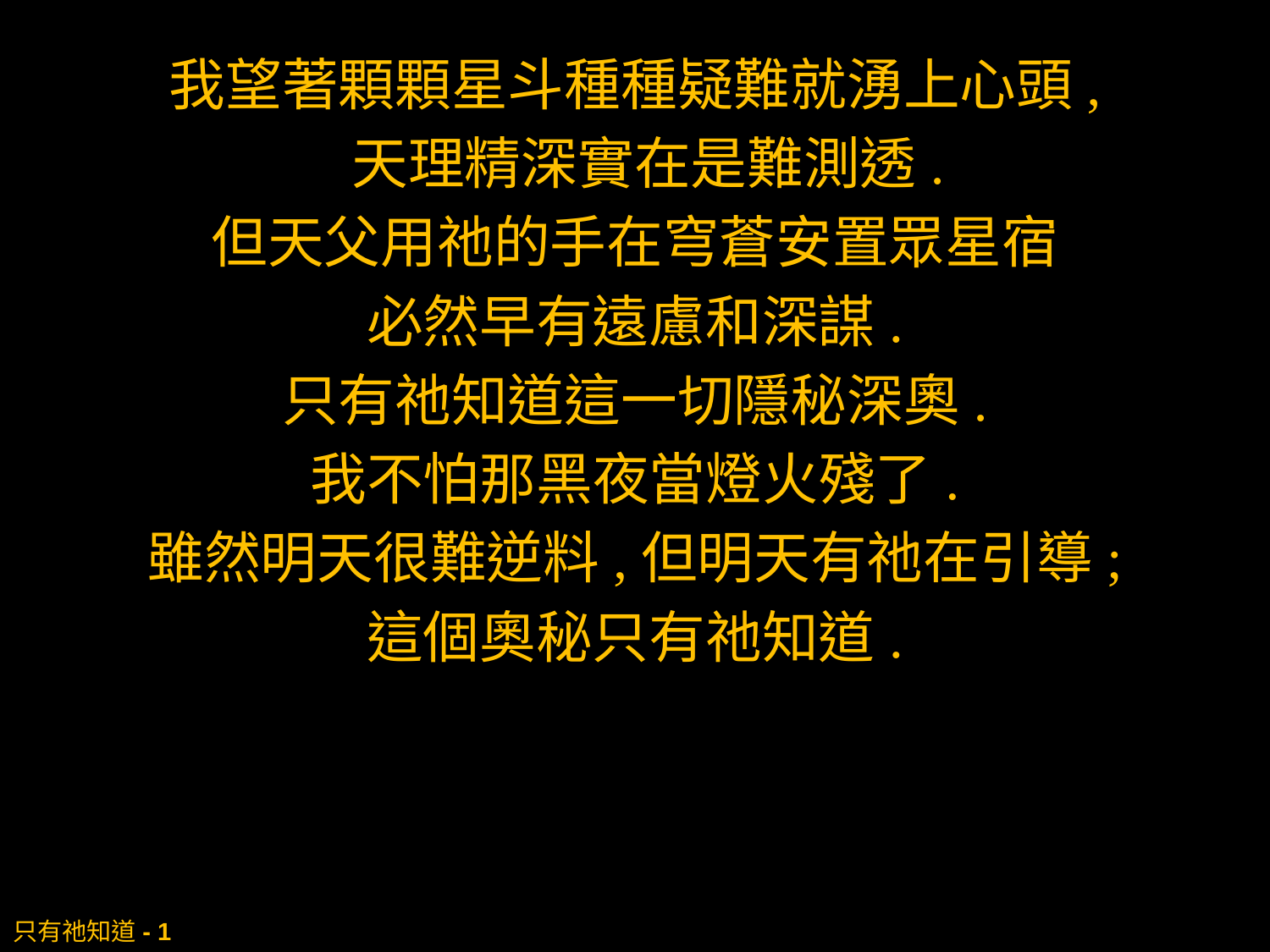

我望著顆顆星斗種種疑難就湧上心頭,
 天理精深實在是難測透.
但天父用祂的手在穹蒼安置眾星宿
必然早有遠慮和深謀.
只有祂知道這一切隱秘深奧.
我不怕那黑夜當燈火殘了.
雖然明天很難逆料,但明天有祂在引導;
這個奧秘只有祂知道.
# 只有祂知道- 1